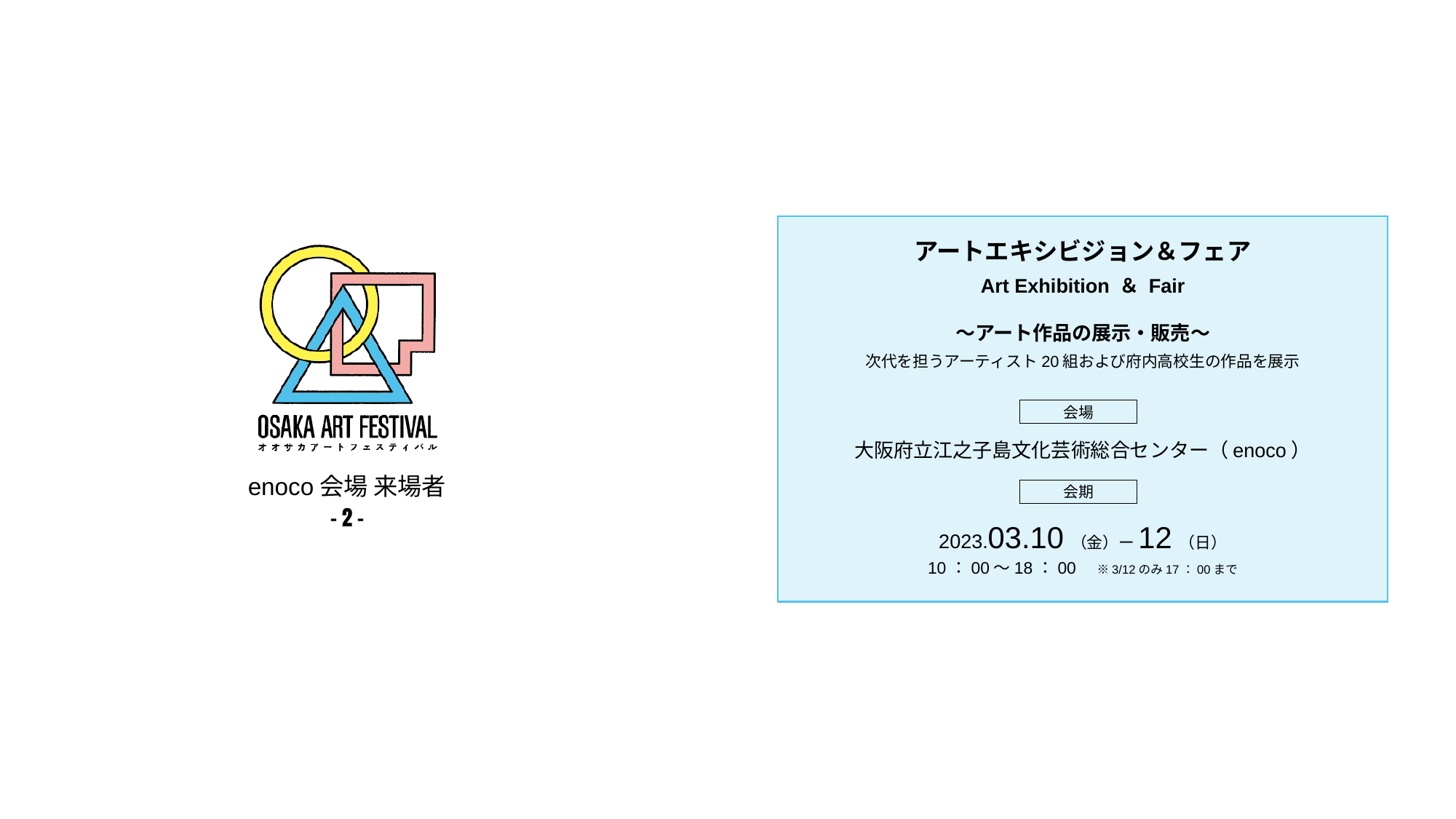

アートエキシビジョン＆フェア
Art Exhibition ＆ Fair
～アート作品の展示・販売～
次代を担うアーティスト20組および府内高校生の作品を展示
会場

大阪府立江之子島文化芸術総合センター（enoco）
# enoco会場 来場者
会期

2023.03.10（金）ー12（日）
10：00～18：00　※3/12のみ17：00まで